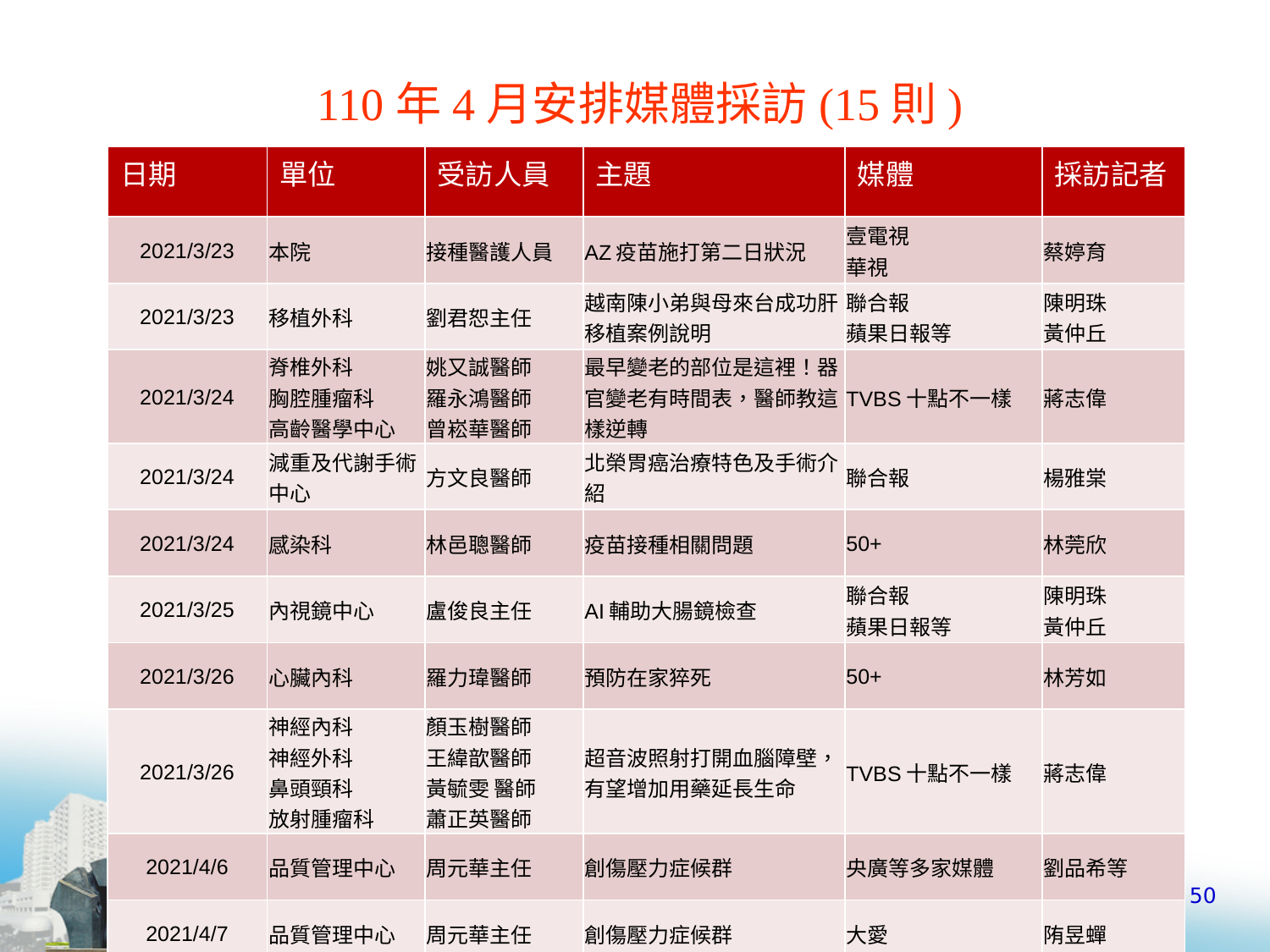

# 110年4月安排媒體採訪(15則)
| 日期 | 單位 | 受訪人員 | 主題 | 媒體 | 採訪記者 |
| --- | --- | --- | --- | --- | --- |
| 2021/3/23 | 本院 | 接種醫護人員 | AZ疫苗施打第二日狀況 | 壹電視 華視 | 蔡婷育 |
| 2021/3/23 | 移植外科 | 劉君恕主任 | 越南陳小弟與母來台成功肝移植案例說明 | 聯合報 蘋果日報等 | 陳明珠 黃仲丘 |
| 2021/3/24 | 脊椎外科 胸腔腫瘤科 高齡醫學中心 | 姚又誠醫師 羅永鴻醫師 曾崧華醫師 | 最早變老的部位是這裡！器官變老有時間表，醫師教這樣逆轉 | TVBS十點不一樣 | 蔣志偉 |
| 2021/3/24 | 減重及代謝手術中心 | 方文良醫師 | 北榮胃癌治療特色及手術介紹 | 聯合報 | 楊雅棠 |
| 2021/3/24 | 感染科 | 林邑聰醫師 | 疫苗接種相關問題 | 50+ | 林莞欣 |
| 2021/3/25 | 內視鏡中心 | 盧俊良主任 | AI輔助大腸鏡檢查 | 聯合報 蘋果日報等 | 陳明珠 黃仲丘 |
| 2021/3/26 | 心臟內科 | 羅力瑋醫師 | 預防在家猝死 | 50+ | 林芳如 |
| 2021/3/26 | 神經內科 神經外科 鼻頭頸科 放射腫瘤科 | 顏玉樹醫師 王緯歆醫師 黃毓雯 醫師 蕭正英醫師 | 超音波照射打開血腦障壁，有望增加用藥延長生命 | TVBS十點不一樣 | 蔣志偉 |
| 2021/4/6 | 品質管理中心 | 周元華主任 | 創傷壓力症候群 | 央廣等多家媒體 | 劉品希等 |
| 2021/4/7 | 品質管理中心 | 周元華主任 | 創傷壓力症候群 | 大愛 | 陏昱蟬 |
50